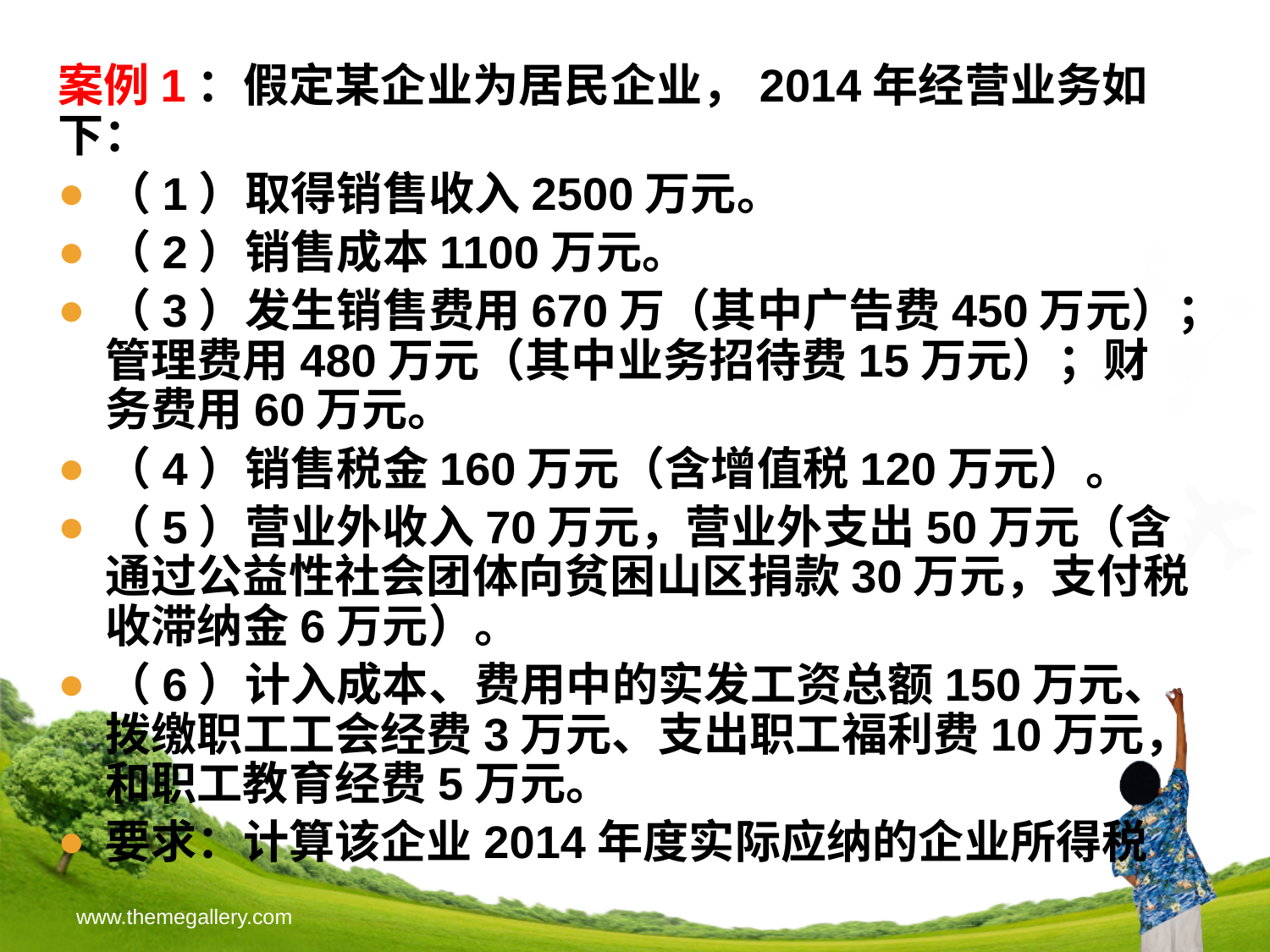

案例1：假定某企业为居民企业，2014年经营业务如下：
（1）取得销售收入2500万元。
（2）销售成本1100万元。
（3）发生销售费用670万（其中广告费450万元）；管理费用480万元（其中业务招待费15万元）；财务费用60万元。
（4）销售税金160万元（含增值税120万元）。
（5）营业外收入70万元，营业外支出50万元（含通过公益性社会团体向贫困山区捐款30万元，支付税收滞纳金6万元）。
（6）计入成本、费用中的实发工资总额150万元、拨缴职工工会经费3万元、支出职工福利费10万元，和职工教育经费5万元。
要求：计算该企业2014年度实际应纳的企业所得税

www.themegallery.com